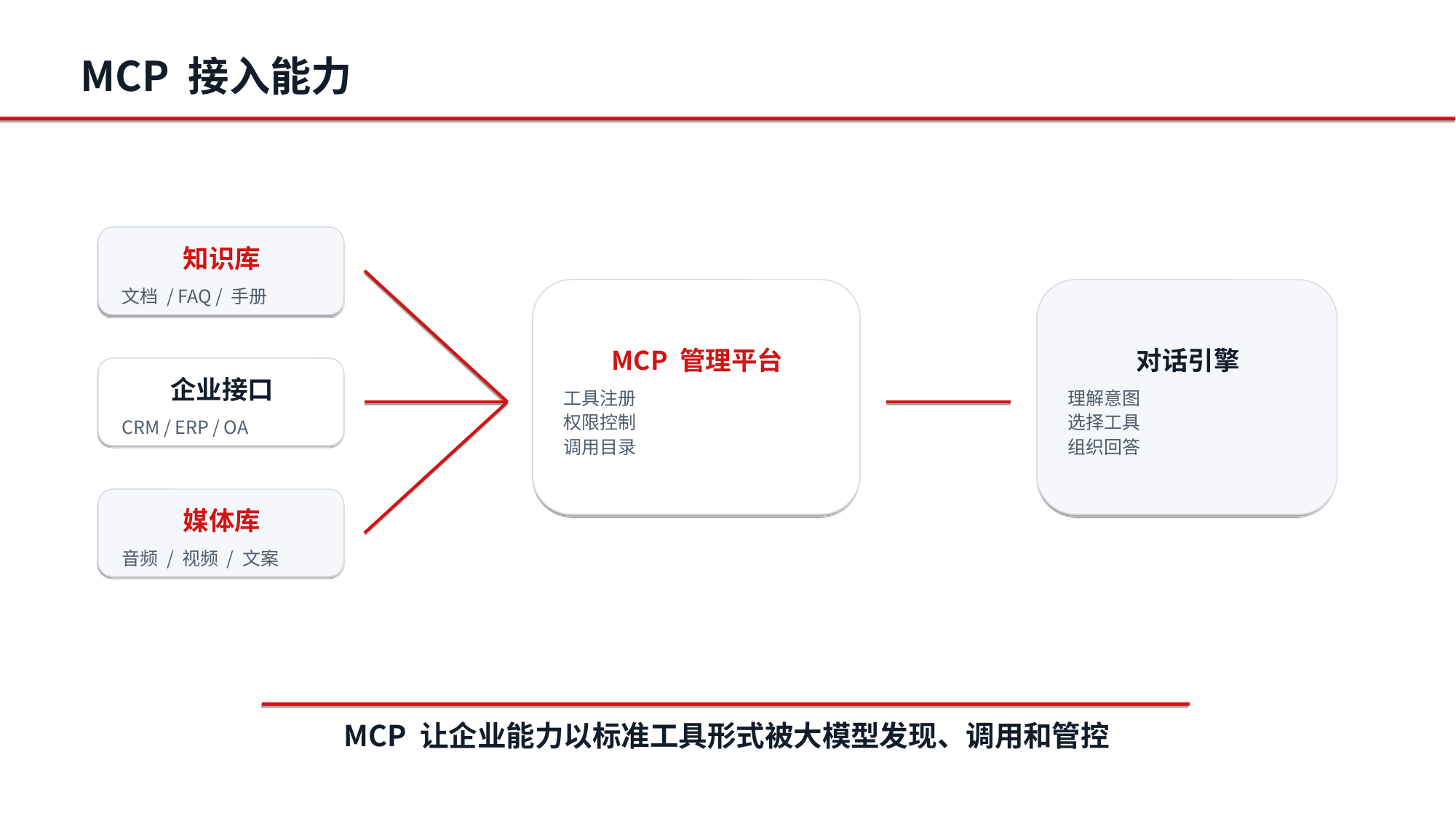

MCP 接入能力

知识库
文档 / FAQ / 手册
MCP 管理平台
工具注册
权限控制
调用目录
对话引擎
理解意图
选择工具
组织回答
企业接口
CRM / ERP / OA
媒体库
音频 / 视频 / 文案

MCP 让企业能力以标准工具形式被大模型发现、调用和管控